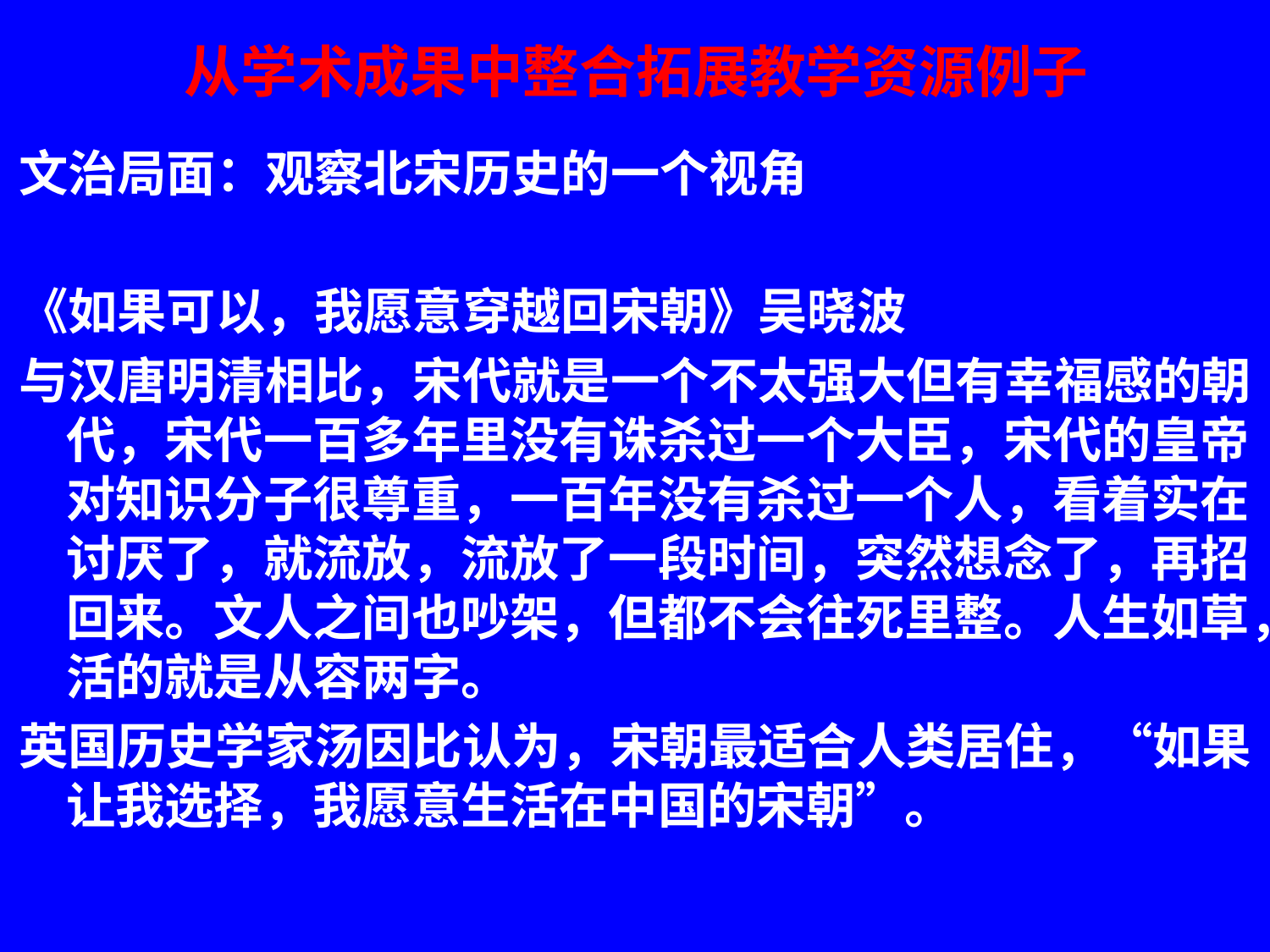

# 从学术成果中整合拓展教学资源例子
文治局面：观察北宋历史的一个视角

《如果可以，我愿意穿越回宋朝》吴晓波
与汉唐明清相比，宋代就是一个不太强大但有幸福感的朝代，宋代一百多年里没有诛杀过一个大臣，宋代的皇帝对知识分子很尊重，一百年没有杀过一个人，看着实在讨厌了，就流放，流放了一段时间，突然想念了，再招回来。文人之间也吵架，但都不会往死里整。人生如草，活的就是从容两字。
英国历史学家汤因比认为，宋朝最适合人类居住，“如果让我选择，我愿意生活在中国的宋朝”。